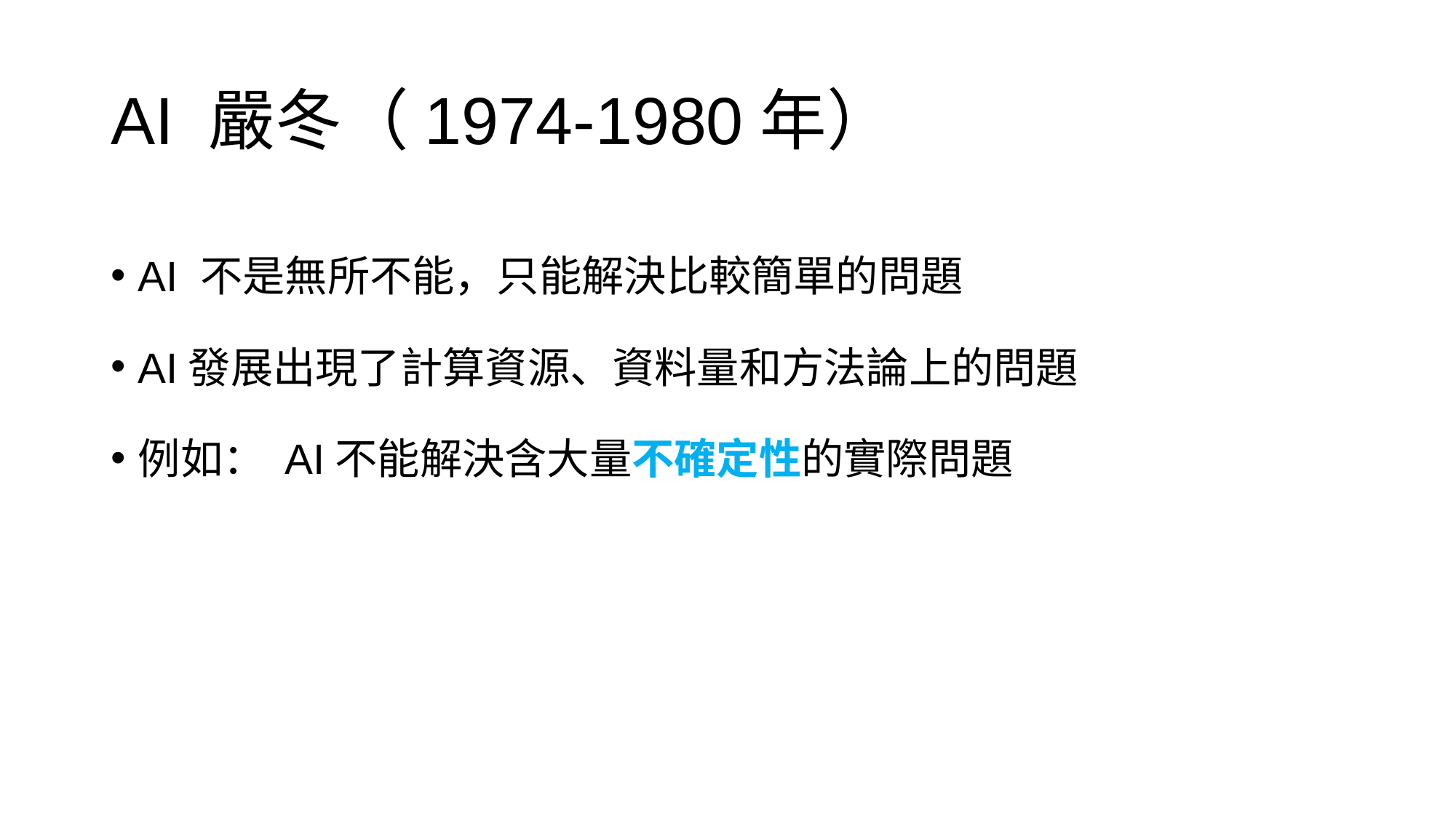

# AI 嚴冬（1974-1980年）
AI 不是無所不能，只能解決比較簡單的問題
AI發展出現了計算資源、資料量和方法論上的問題
例如： AI不能解決含大量不確定性的實際問題